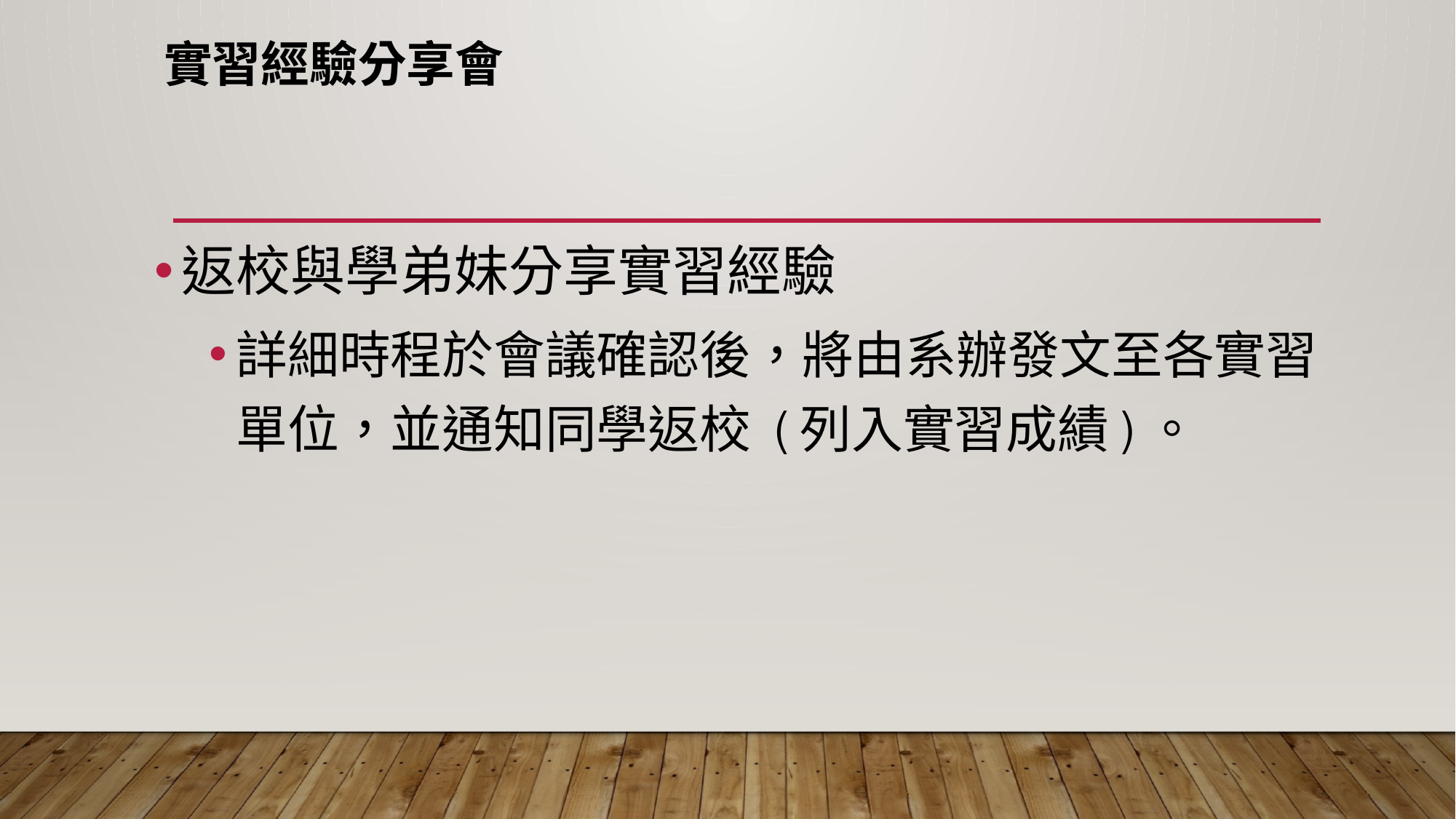

# 實習經驗分享會
返校與學弟妹分享實習經驗
詳細時程於會議確認後，將由系辦發文至各實習單位，並通知同學返校 (列入實習成績)。